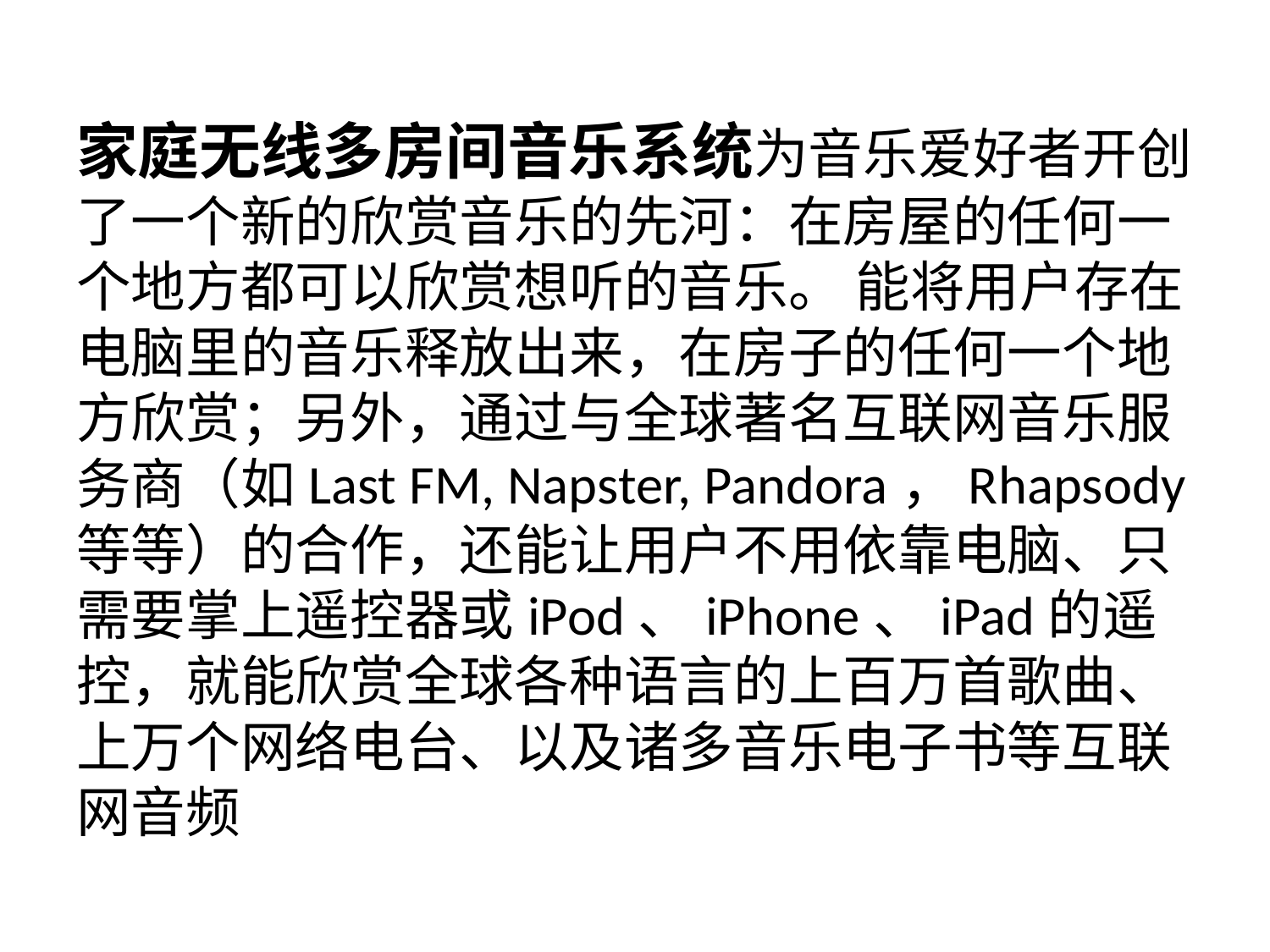

家庭无线多房间音乐系统为音乐爱好者开创了一个新的欣赏音乐的先河：在房屋的任何一个地方都可以欣赏想听的音乐。 能将用户存在电脑里的音乐释放出来，在房子的任何一个地方欣赏；另外，通过与全球著名互联网音乐服务商（如Last FM, Napster, Pandora，Rhapsody 等等）的合作，还能让用户不用依靠电脑、只需要掌上遥控器或iPod、iPhone、iPad的遥控，就能欣赏全球各种语言的上百万首歌曲、上万个网络电台、以及诸多音乐电子书等互联网音频